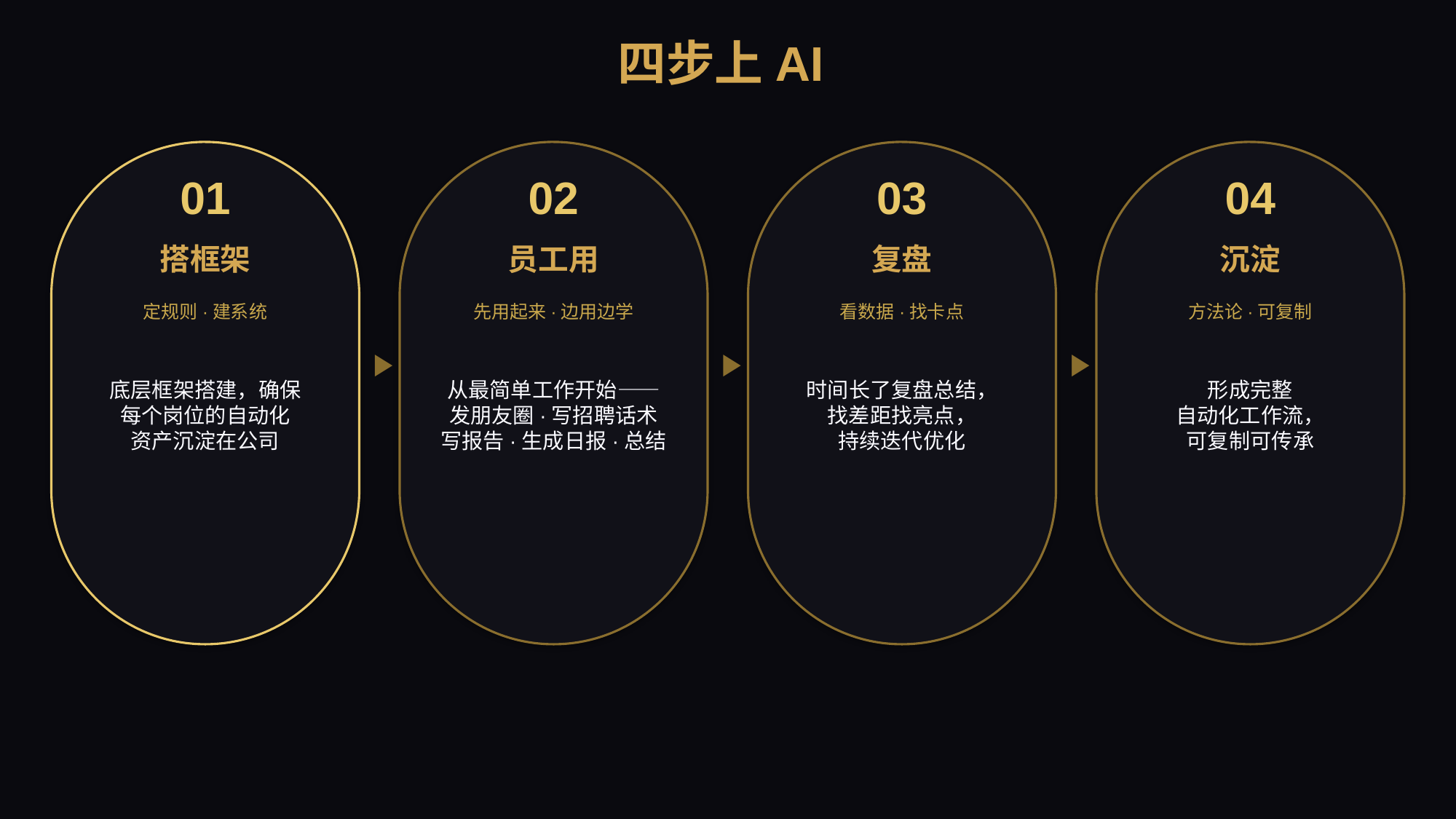

四步上AI

01
02
03
04
搭框架
员工用
复盘
沉淀
定规则·建系统
先用起来·边用边学
看数据·找卡点
方法论·可复制
▶
▶
▶
底层框架搭建，确保
每个岗位的自动化
资产沉淀在公司
从最简单工作开始——
发朋友圈·写招聘话术
写报告·生成日报·总结
时间长了复盘总结，
找差距找亮点，
持续迭代优化
形成完整
自动化工作流，
可复制可传承